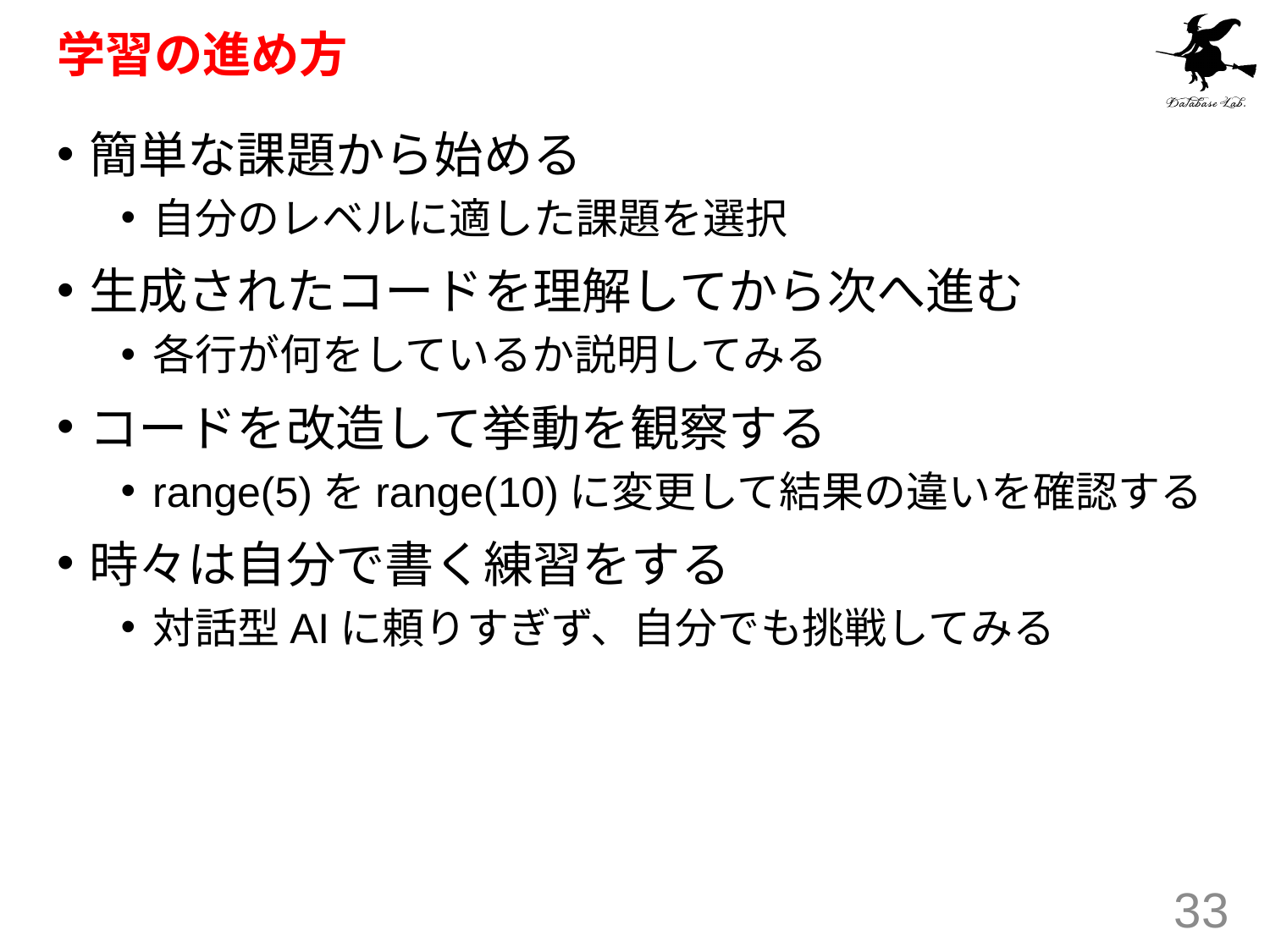

# 学習の進め方
簡単な課題から始める
自分のレベルに適した課題を選択
生成されたコードを理解してから次へ進む
各行が何をしているか説明してみる
コードを改造して挙動を観察する
range(5)をrange(10)に変更して結果の違いを確認する
時々は自分で書く練習をする
対話型AIに頼りすぎず、自分でも挑戦してみる

33